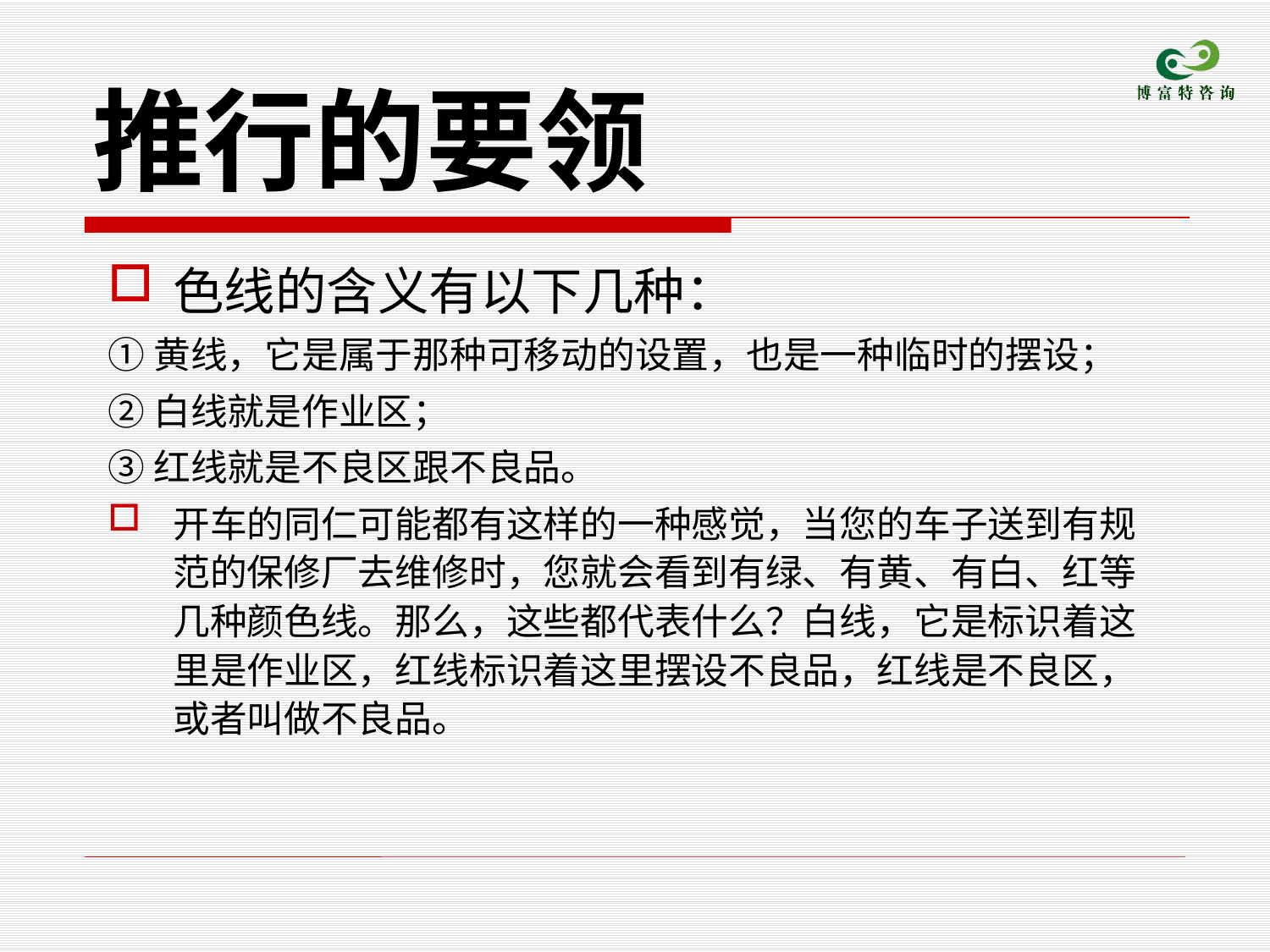

# 推行的要领
色线的含义有以下几种：
①黄线，它是属于那种可移动的设置，也是一种临时的摆设；
②白线就是作业区；
③红线就是不良区跟不良品。
开车的同仁可能都有这样的一种感觉，当您的车子送到有规范的保修厂去维修时，您就会看到有绿、有黄、有白、红等几种颜色线。那么，这些都代表什么？白线，它是标识着这里是作业区，红线标识着这里摆设不良品，红线是不良区，或者叫做不良品。
145